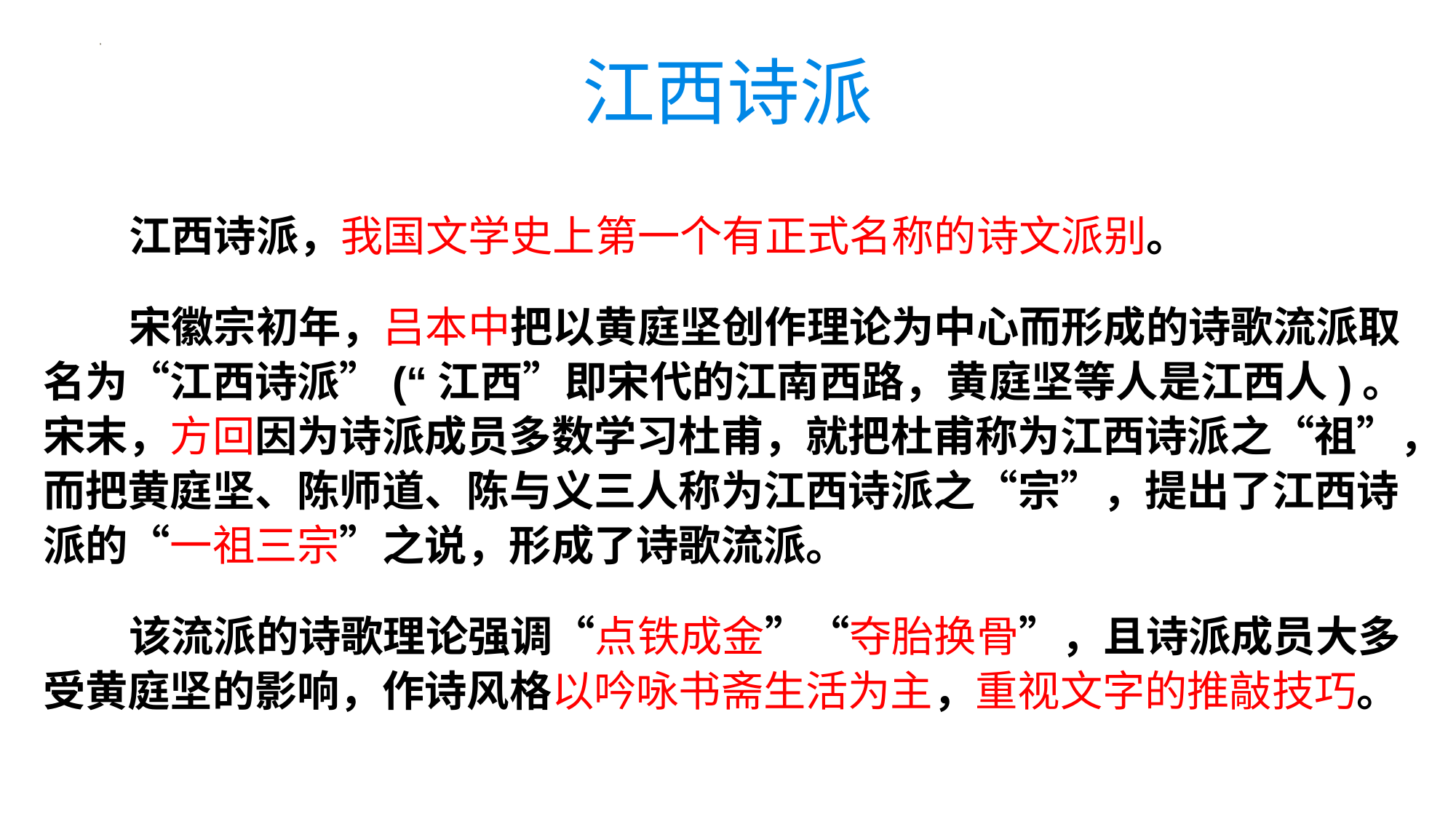

江西诗派
江西诗派，我国文学史上第一个有正式名称的诗文派别。
宋徽宗初年，吕本中把以黄庭坚创作理论为中心而形成的诗歌流派取名为“江西诗派”(“江西”即宋代的江南西路，黄庭坚等人是江西人)。宋末，方回因为诗派成员多数学习杜甫，就把杜甫称为江西诗派之“祖”，而把黄庭坚、陈师道、陈与义三人称为江西诗派之“宗”，提出了江西诗派的“一祖三宗”之说，形成了诗歌流派。
该流派的诗歌理论强调“点铁成金”“夺胎换骨”，且诗派成员大多受黄庭坚的影响，作诗风格以吟咏书斋生活为主，重视文字的推敲技巧。